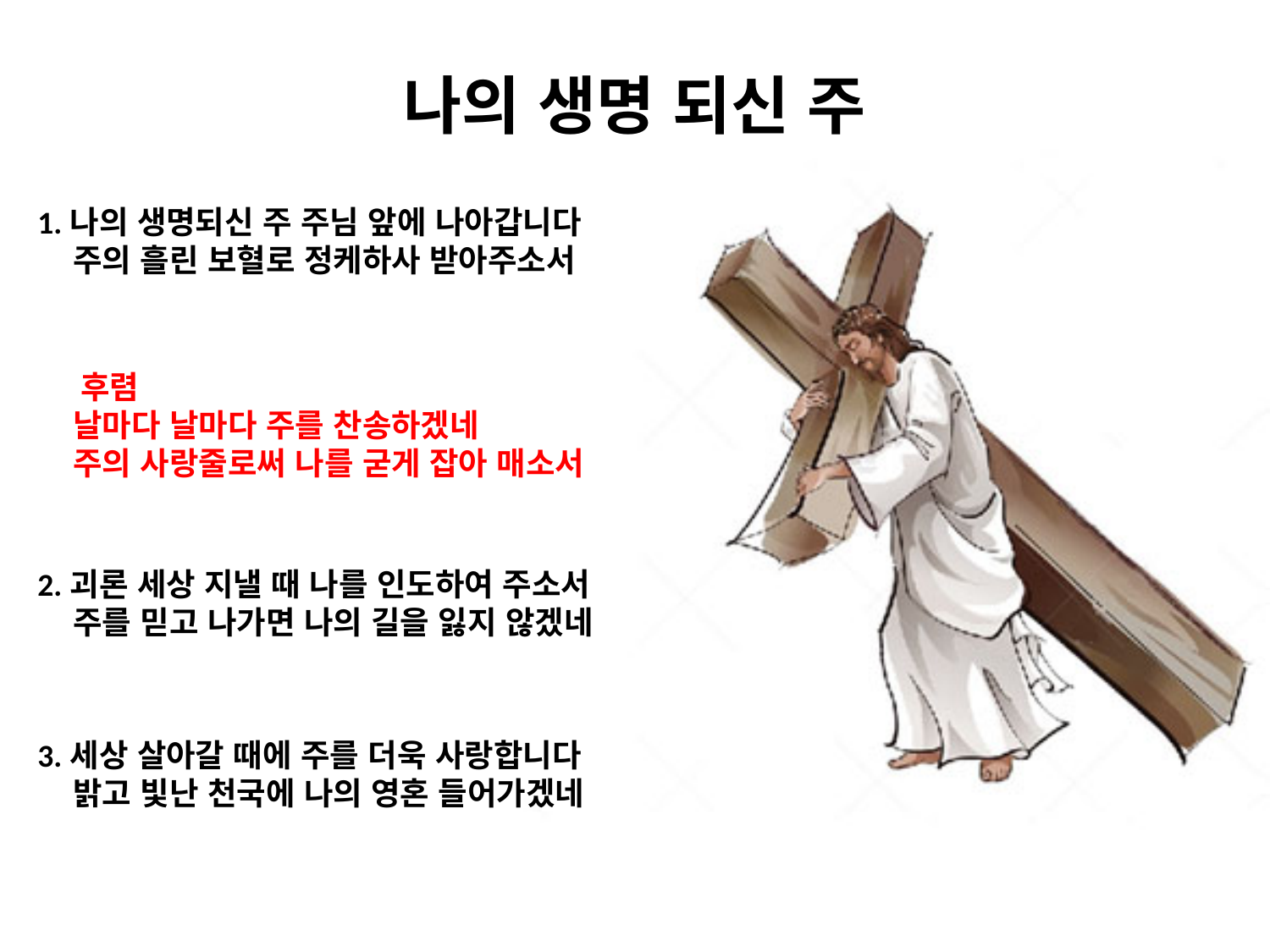

# 나의 생명 되신 주
1.나의 생명되신 주 주님 앞에 나아갑니다
    주의 흘린 보혈로 정케하사 받아주소서

    후렴
    날마다 날마다 주를 찬송하겠네
    주의 사랑줄로써 나를 굳게 잡아 매소서
2.괴론 세상 지낼 때 나를 인도하여 주소서
    주를 믿고 나가면 나의 길을 잃지 않겠네

3.세상 살아갈 때에 주를 더욱 사랑합니다
    밝고 빛난 천국에 나의 영혼 들어가겠네